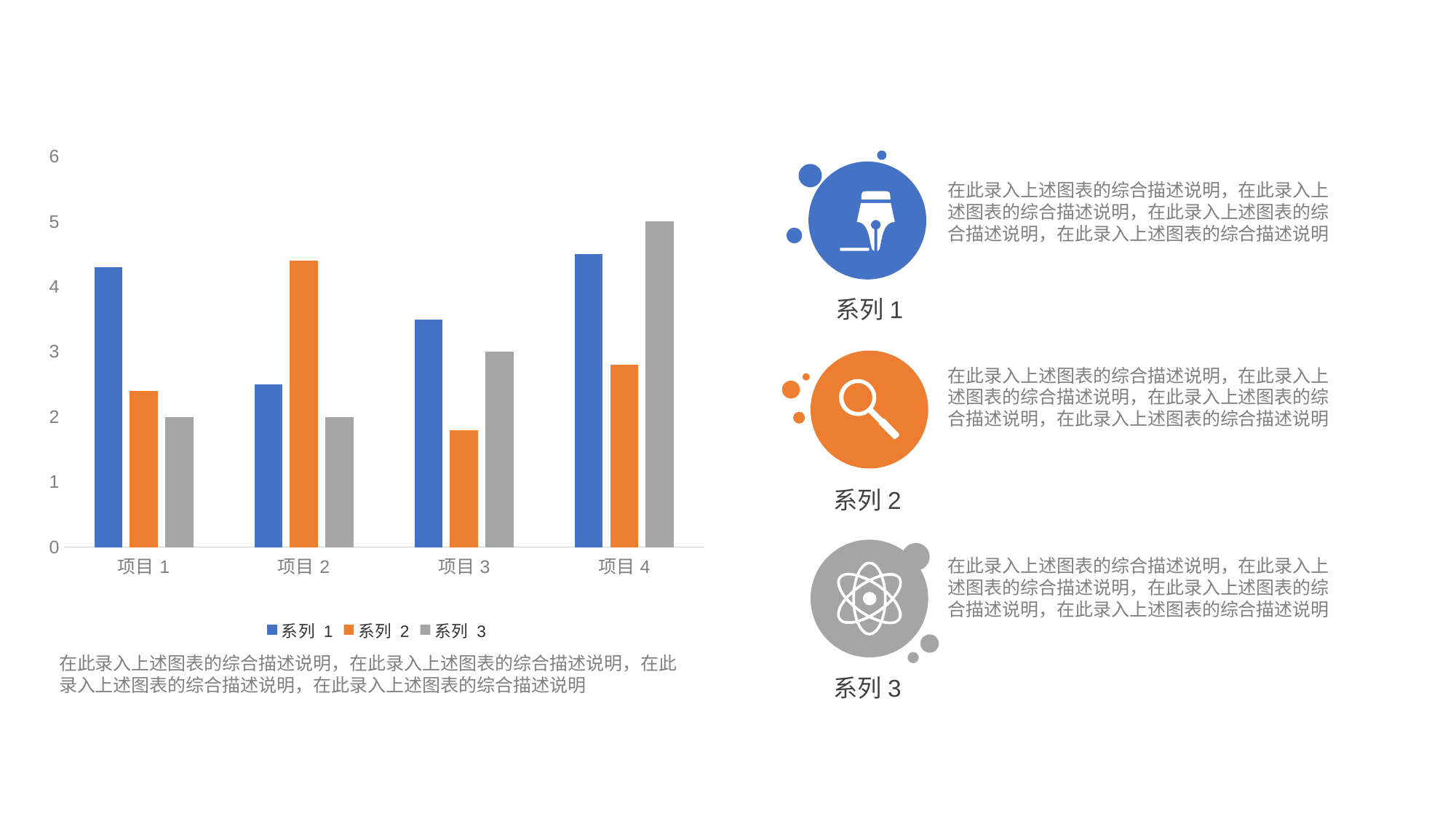

### Chart

| Category | 系列 1 | 系列 2 | 系列 3 |
|---|---|---|---|
| 项目1 | 4.3 | 2.4 | 2.0 |
| 项目2 | 2.5 | 4.4 | 2.0 |
| 项目3 | 3.5 | 1.8 | 3.0 |
| 项目4 | 4.5 | 2.8 | 5.0 |

在此录入上述图表的综合描述说明，在此录入上述图表的综合描述说明，在此录入上述图表的综合描述说明，在此录入上述图表的综合描述说明

系列1

在此录入上述图表的综合描述说明，在此录入上述图表的综合描述说明，在此录入上述图表的综合描述说明，在此录入上述图表的综合描述说明

系列2

在此录入上述图表的综合描述说明，在此录入上述图表的综合描述说明，在此录入上述图表的综合描述说明，在此录入上述图表的综合描述说明

在此录入上述图表的综合描述说明，在此录入上述图表的综合描述说明，在此录入上述图表的综合描述说明，在此录入上述图表的综合描述说明

系列3
17